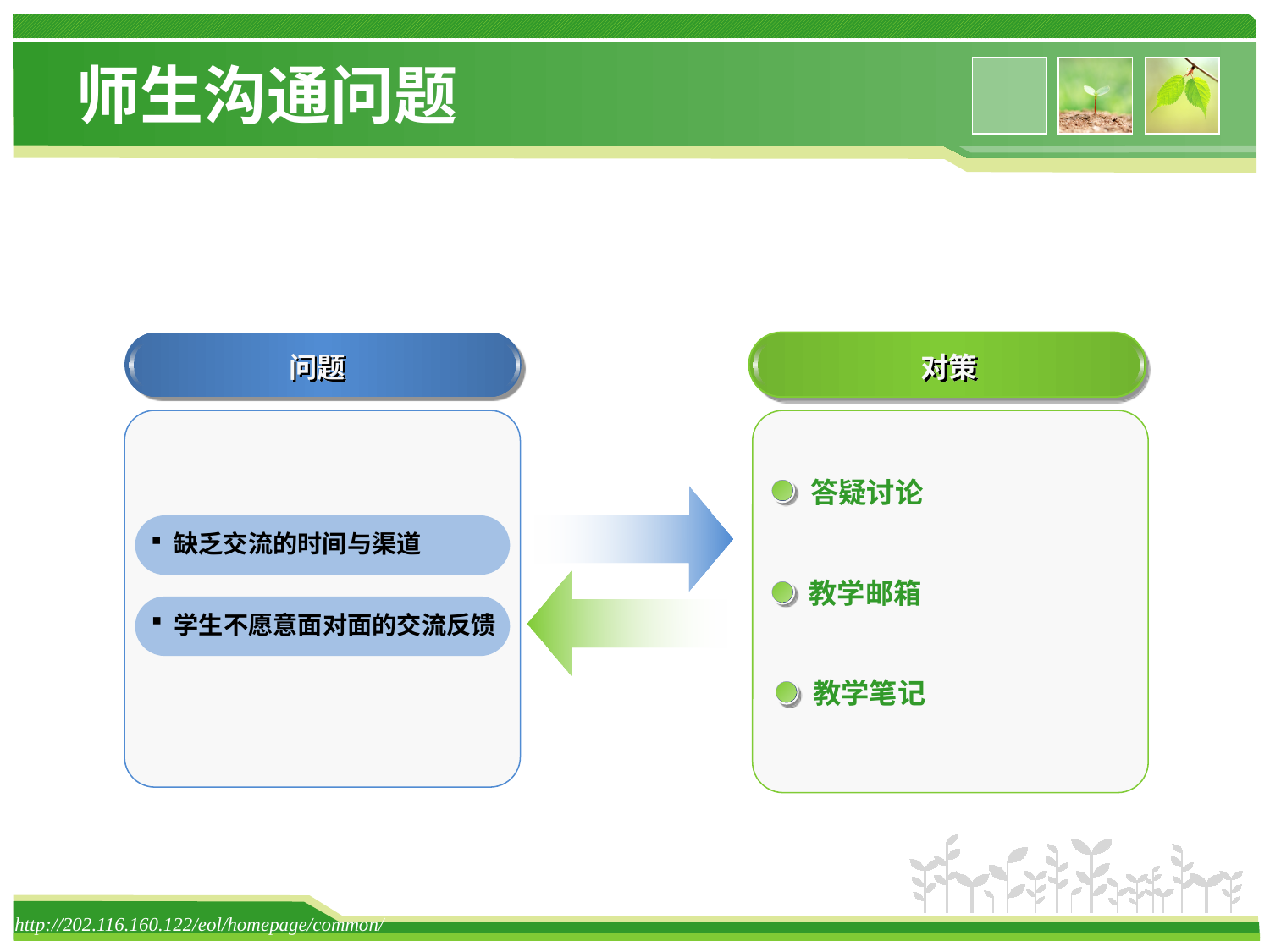

# 师生沟通问题

问题
对策

 答疑讨论

 缺乏交流的时间与渠道
 教学邮箱

 学生不愿意面对面的交流反馈
 教学笔记